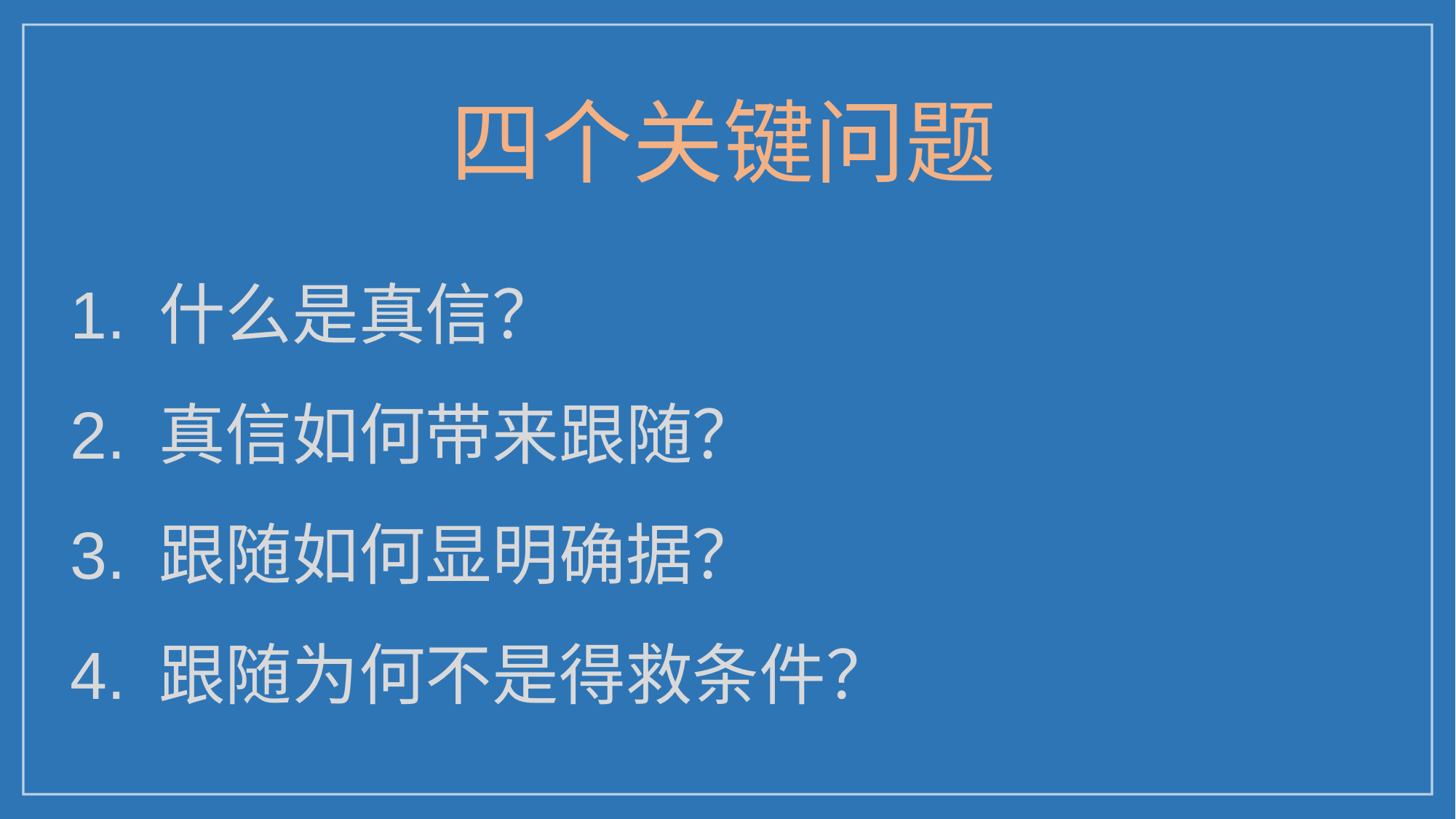

四个关键问题
什么是真信？
真信如何带来跟随？
跟随如何显明确据？
跟随为何不是得救条件？